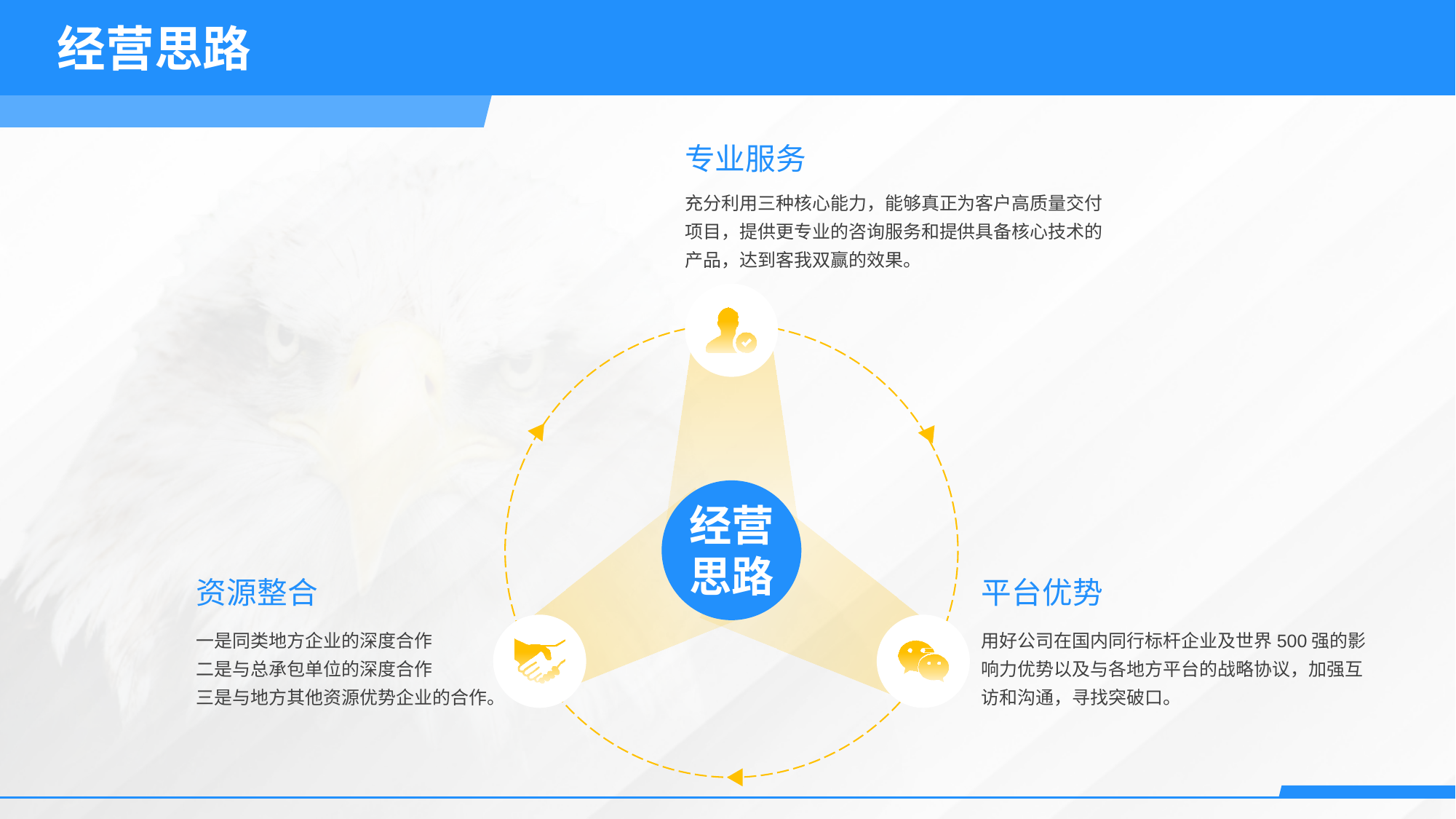

经营思路
专业服务
充分利用三种核心能力，能够真正为客户高质量交付项目，提供更专业的咨询服务和提供具备核心技术的产品，达到客我双赢的效果。

经营
思路

资源整合
平台优势

一是同类地方企业的深度合作
二是与总承包单位的深度合作
三是与地方其他资源优势企业的合作。
用好公司在国内同行标杆企业及世界500强的影响力优势以及与各地方平台的战略协议，加强互访和沟通，寻找突破口。